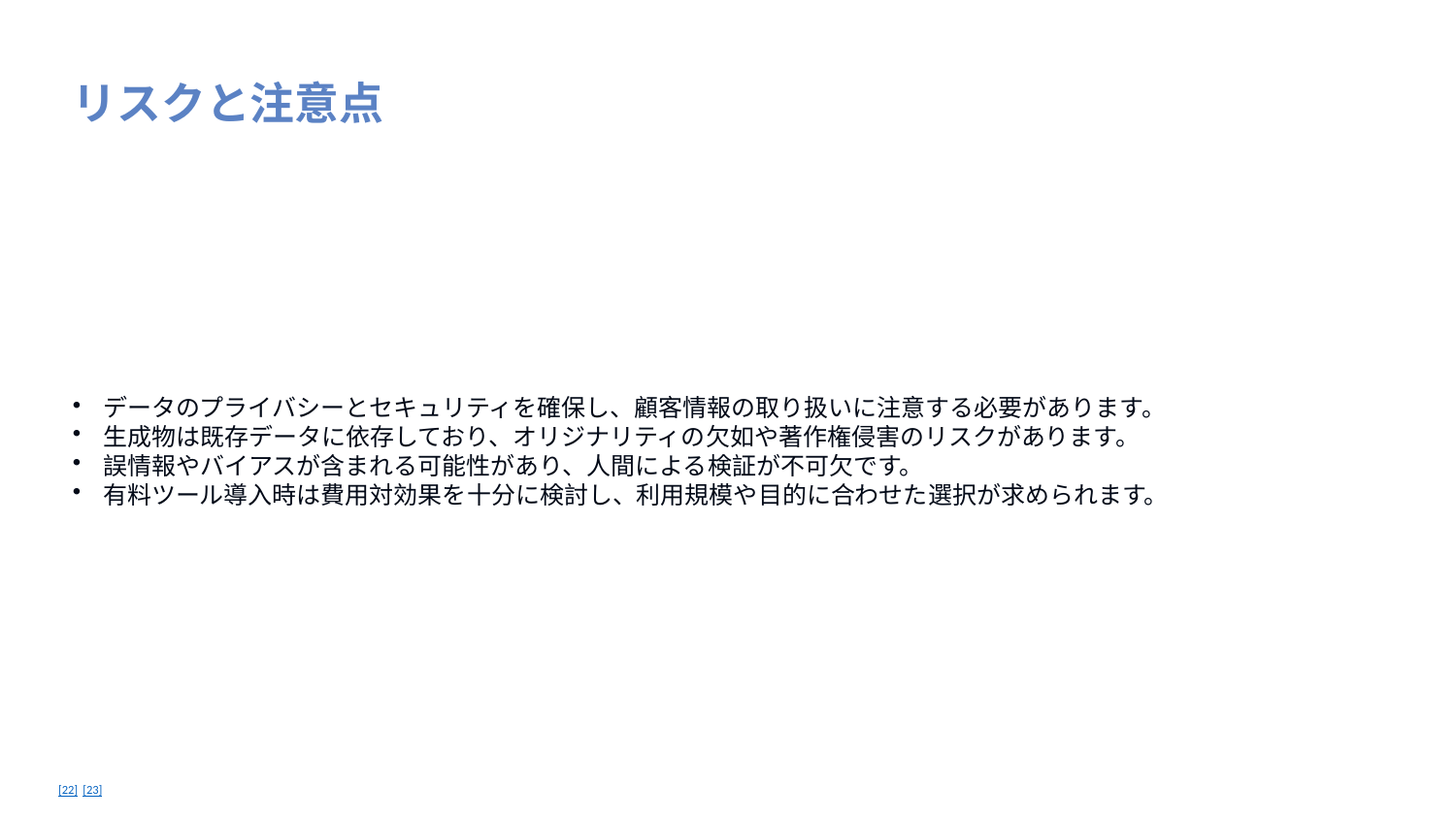

リスクと注意点
データのプライバシーとセキュリティを確保し、顧客情報の取り扱いに注意する必要があります。
生成物は既存データに依存しており、オリジナリティの欠如や著作権侵害のリスクがあります。
誤情報やバイアスが含まれる可能性があり、人間による検証が不可欠です。
有料ツール導入時は費用対効果を十分に検討し、利用規模や目的に合わせた選択が求められます。
[22]  [23]